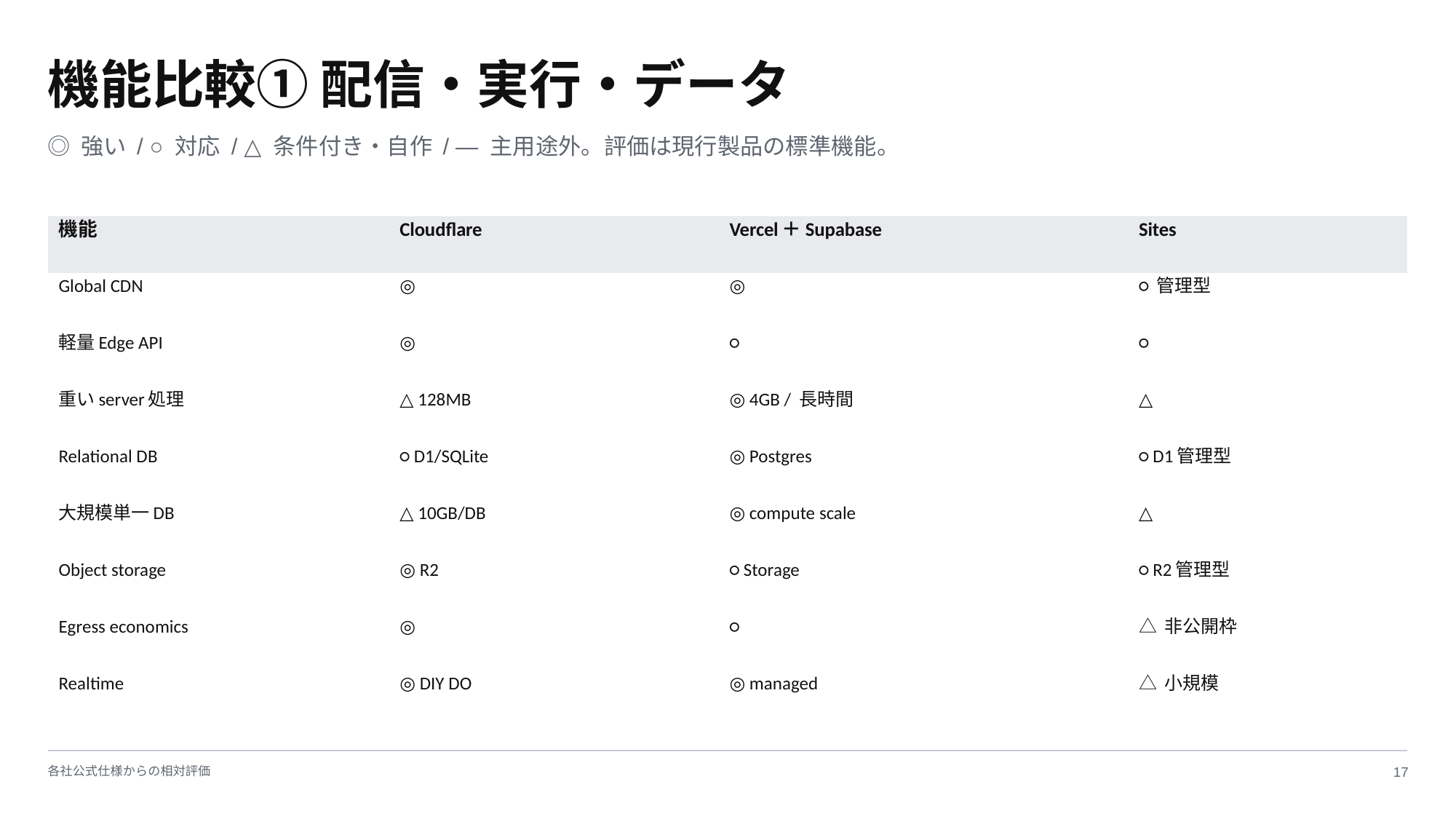

機能比較① 配信・実行・データ
◎ 強い / ○ 対応 / △ 条件付き・自作 / — 主用途外。評価は現行製品の標準機能。
| 機能 | Cloudflare | Vercel＋Supabase | Sites |
| --- | --- | --- | --- |
| Global CDN | ◎ | ◎ | ○ 管理型 |
| 軽量Edge API | ◎ | ○ | ○ |
| 重いserver処理 | △ 128MB | ◎ 4GB / 長時間 | △ |
| Relational DB | ○ D1/SQLite | ◎ Postgres | ○ D1管理型 |
| 大規模単一DB | △ 10GB/DB | ◎ compute scale | △ |
| Object storage | ◎ R2 | ○ Storage | ○ R2管理型 |
| Egress economics | ◎ | ○ | △ 非公開枠 |
| Realtime | ◎ DIY DO | ◎ managed | △ 小規模 |
各社公式仕様からの相対評価
17